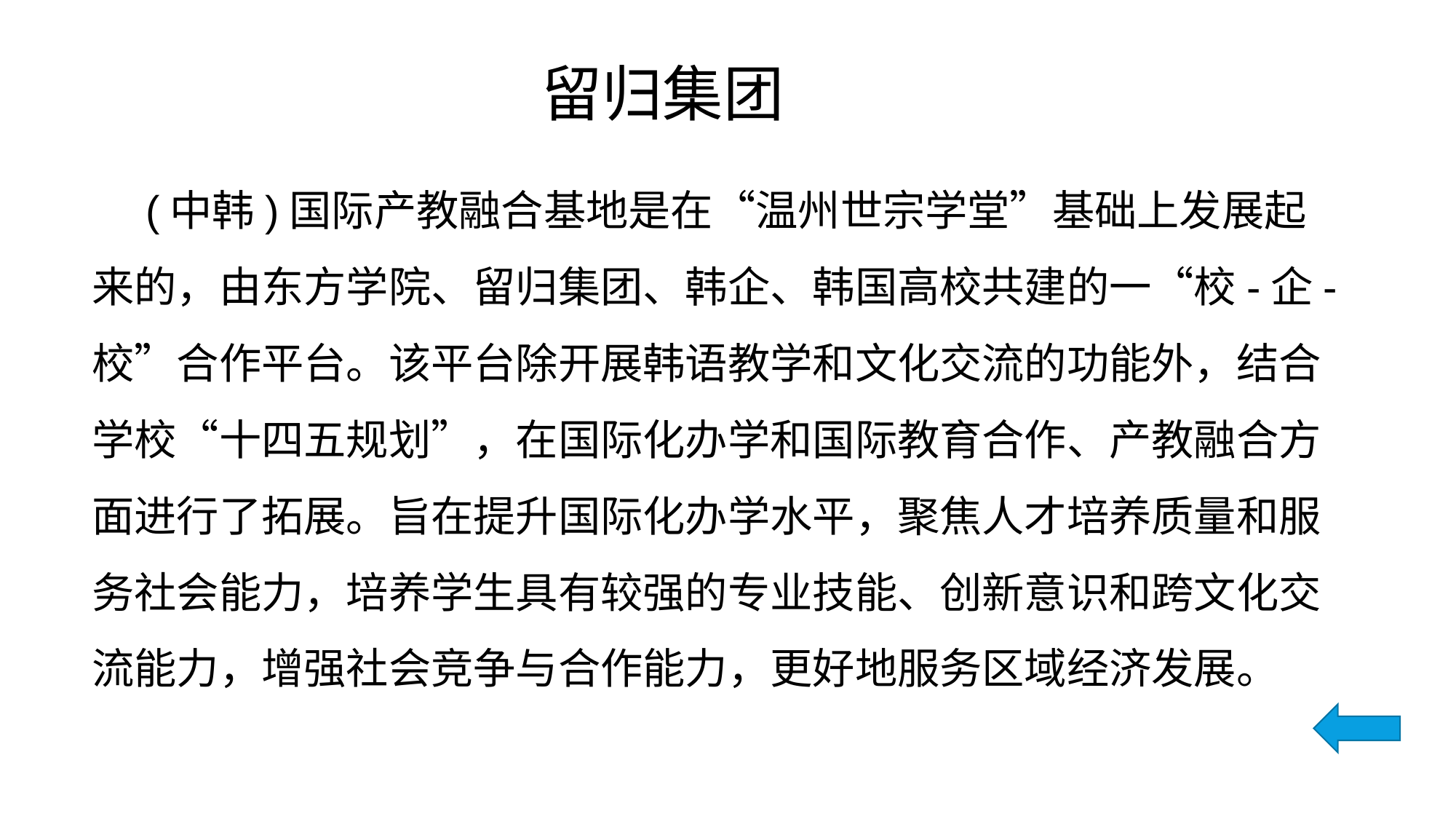

留归集团
      (中韩)国际产教融合基地是在“温州世宗学堂”基础上发展起来的，由东方学院、留归集团、韩企、韩国高校共建的一“校-企-校”合作平台。该平台除开展韩语教学和文化交流的功能外，结合学校“十四五规划”，在国际化办学和国际教育合作、产教融合方面进行了拓展。旨在提升国际化办学水平，聚焦人才培养质量和服务社会能力，培养学生具有较强的专业技能、创新意识和跨文化交流能力，增强社会竞争与合作能力，更好地服务区域经济发展。